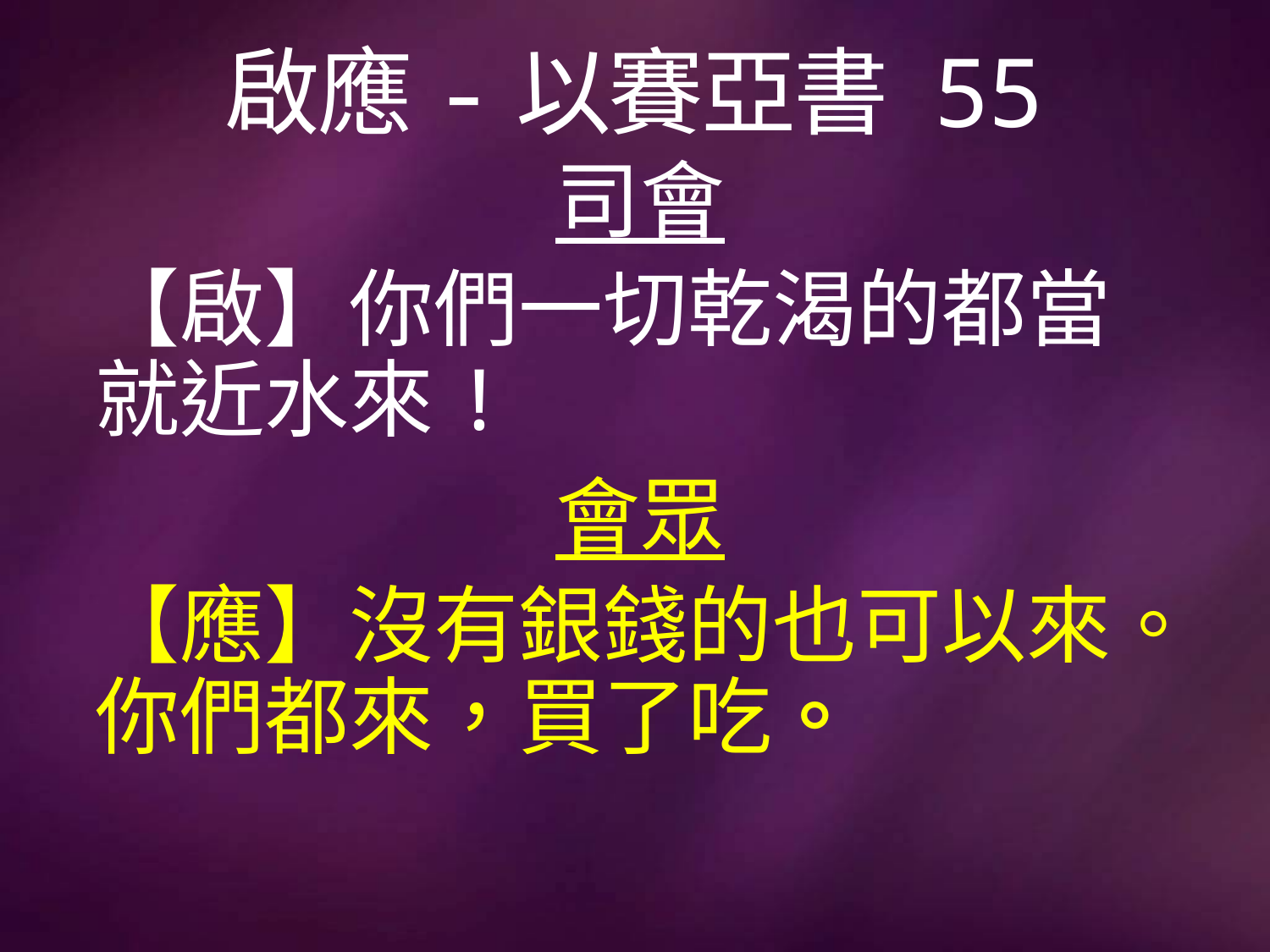

# 啟應-以賽亞書 55
司會
【啟】你們一切乾渴的都當就近水來!

會眾
【應】沒有銀錢的也可以來。你們都來，買了吃。